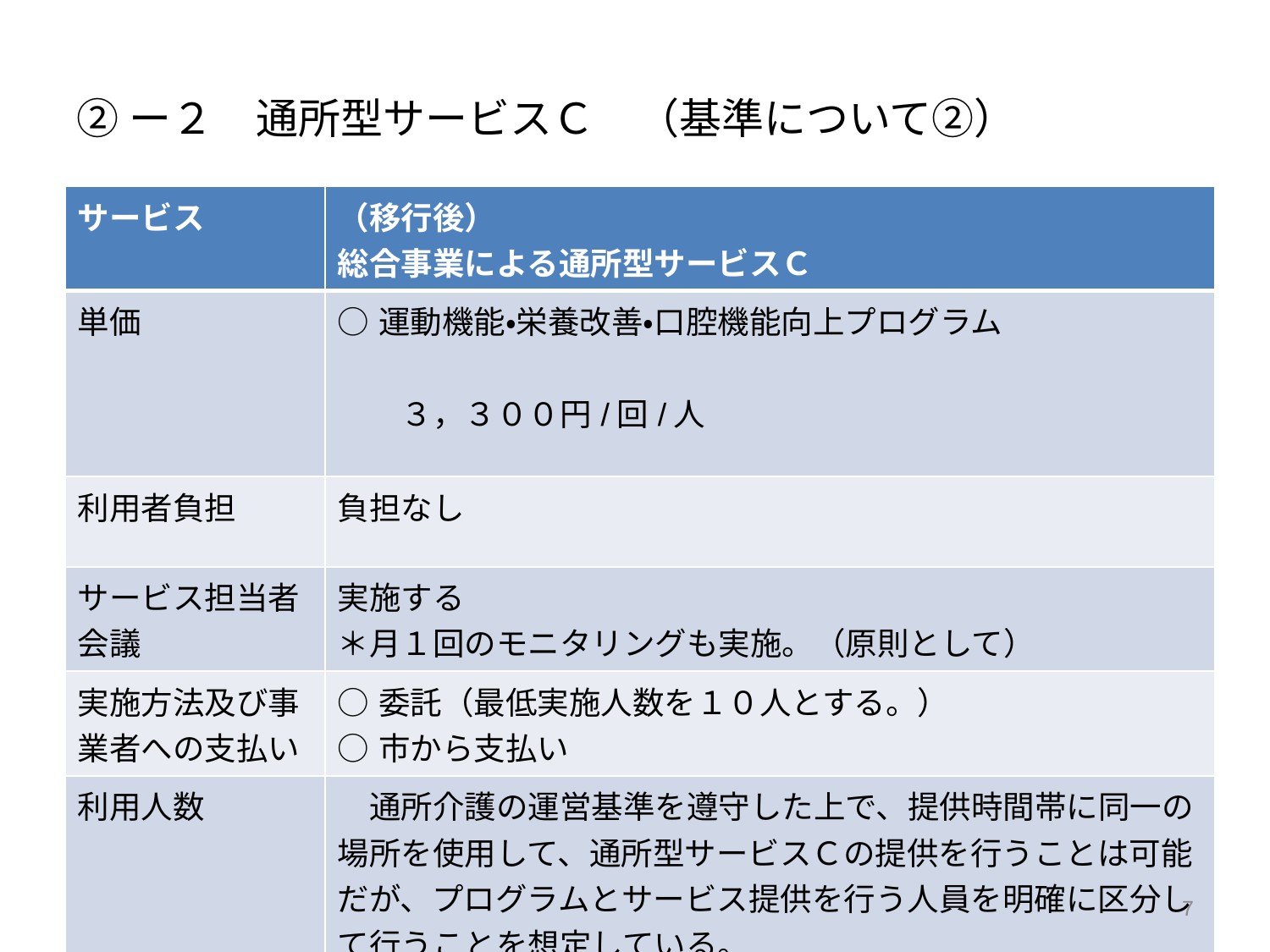

# ②ー２　通所型サービスＣ　（基準について②）
| サービス | （移行後） 総合事業による通所型サービスＣ |
| --- | --- |
| 単価 | ○運動機能・栄養改善・口腔機能向上プログラム　　 　　　　　　　　　　　　　　　　　　　　　　　　　　　　　３，３００円/回/人 |
| 利用者負担 | 負担なし |
| サービス担当者会議 | 実施する ＊月１回のモニタリングも実施。（原則として） |
| 実施方法及び事業者への支払い | ○委託（最低実施人数を１０人とする。） ○市から支払い |
| 利用人数 | 通所介護の運営基準を遵守した上で、提供時間帯に同一の場所を使用して、通所型サービスＣの提供を行うことは可能だが、プログラムとサービス提供を行う人員を明確に区分して行うことを想定している。 |
7